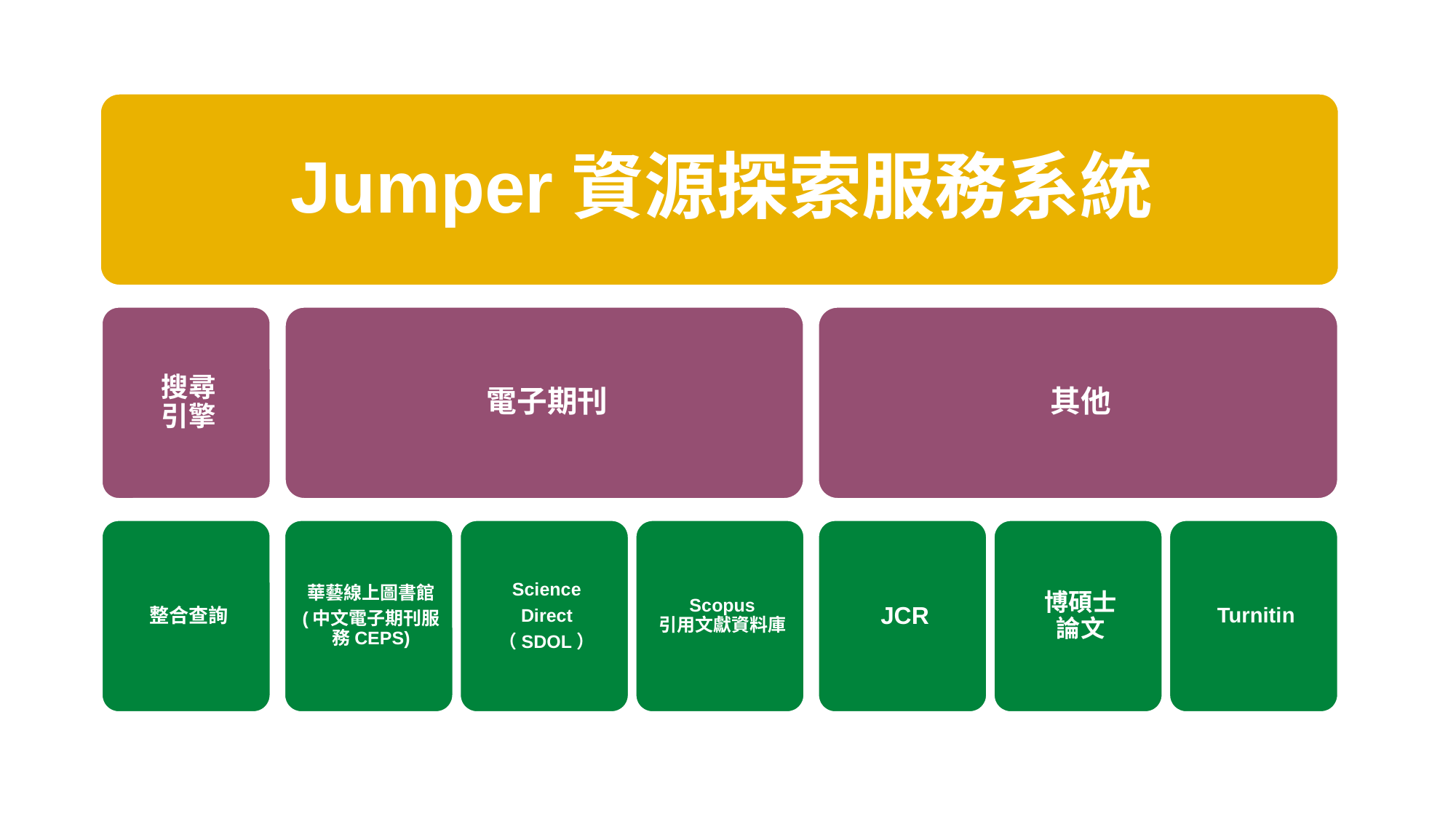

Jumper資源探索服務系統
搜尋
引擎
整合查詢
電子期刊
華藝線上圖書館
(中文電子期刊服務CEPS)
Science
Direct
（SDOL）
Scopus
引用文獻資料庫
其他
JCR
博碩士
論文
Turnitin